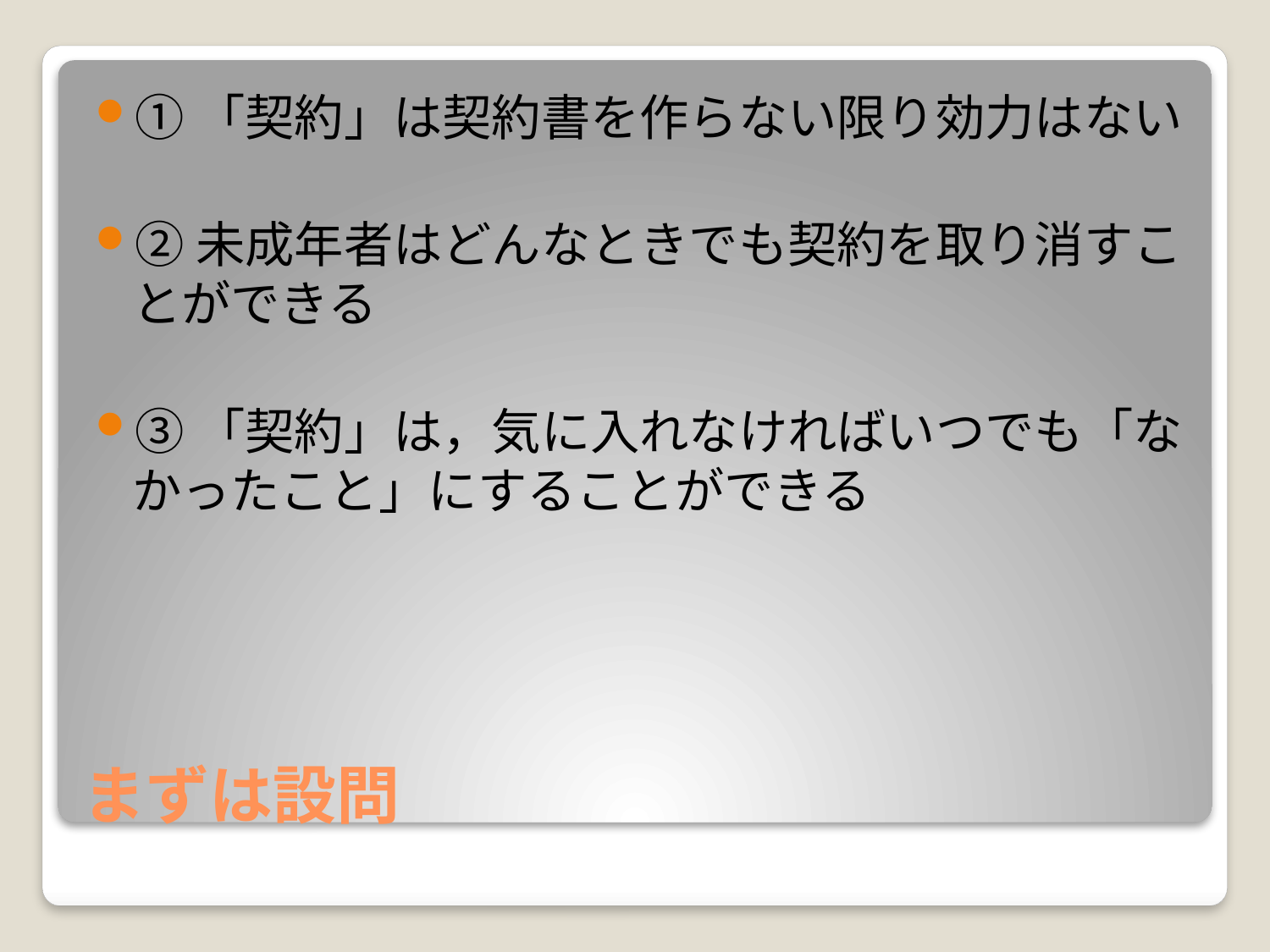

①「契約」は契約書を作らない限り効力はない

②未成年者はどんなときでも契約を取り消すことができる

③「契約」は，気に入れなければいつでも「なかったこと」にすることができる

# まずは設問